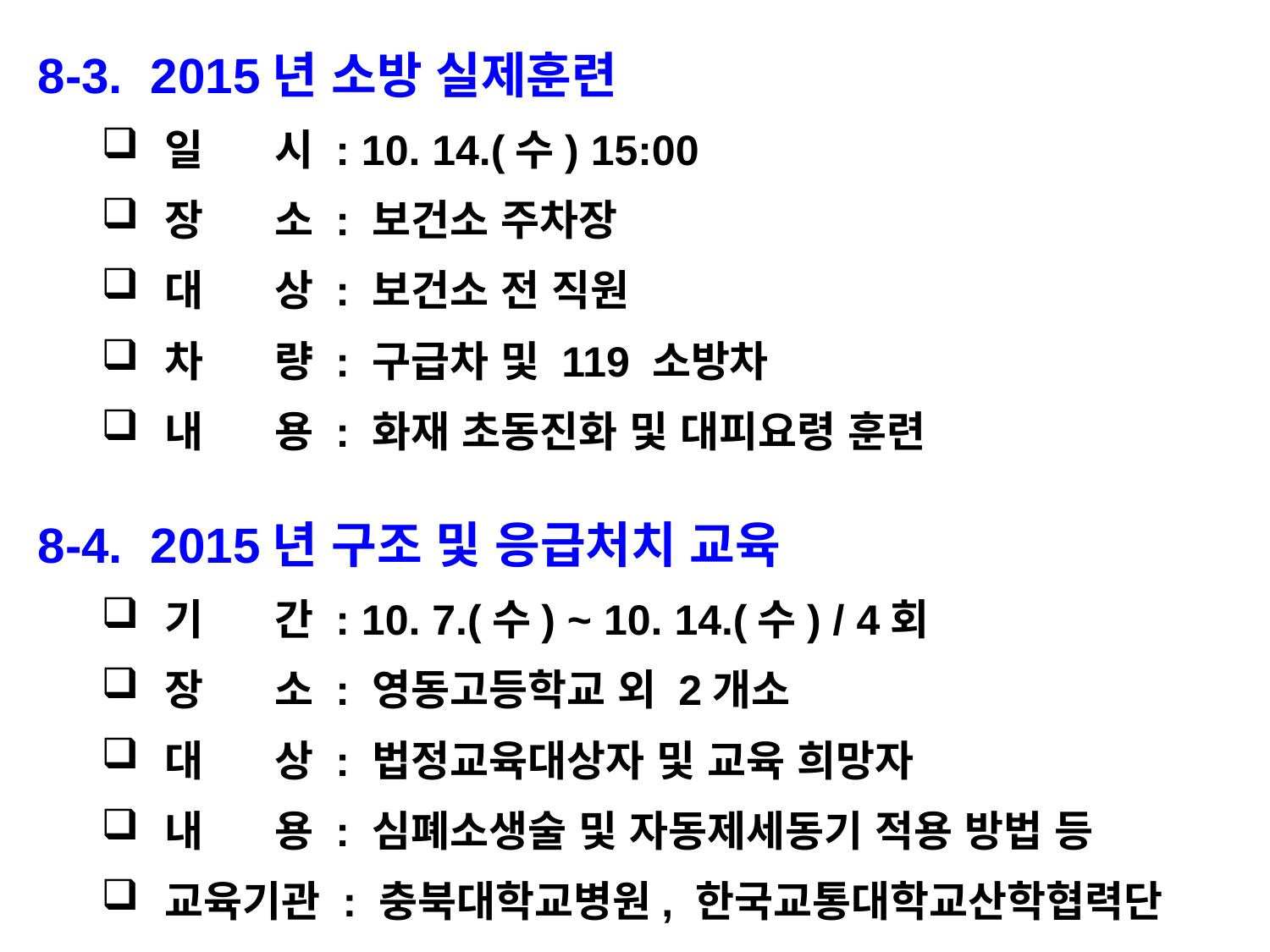

8-3.  2015년 소방 실제훈련
일      시 : 10. 14.(수) 15:00
장      소 : 보건소 주차장
대      상 : 보건소 전 직원
차      량 : 구급차 및 119 소방차
내      용 : 화재 초동진화 및 대피요령 훈련

8-4.  2015년 구조 및 응급처치 교육
기      간 : 10. 7.(수) ~ 10. 14.(수) / 4회
장      소 : 영동고등학교 외 2개소
대      상 : 법정교육대상자 및 교육 희망자
내      용 : 심폐소생술 및 자동제세동기 적용 방법 등
교육기관 : 충북대학교병원, 한국교통대학교산학협력단